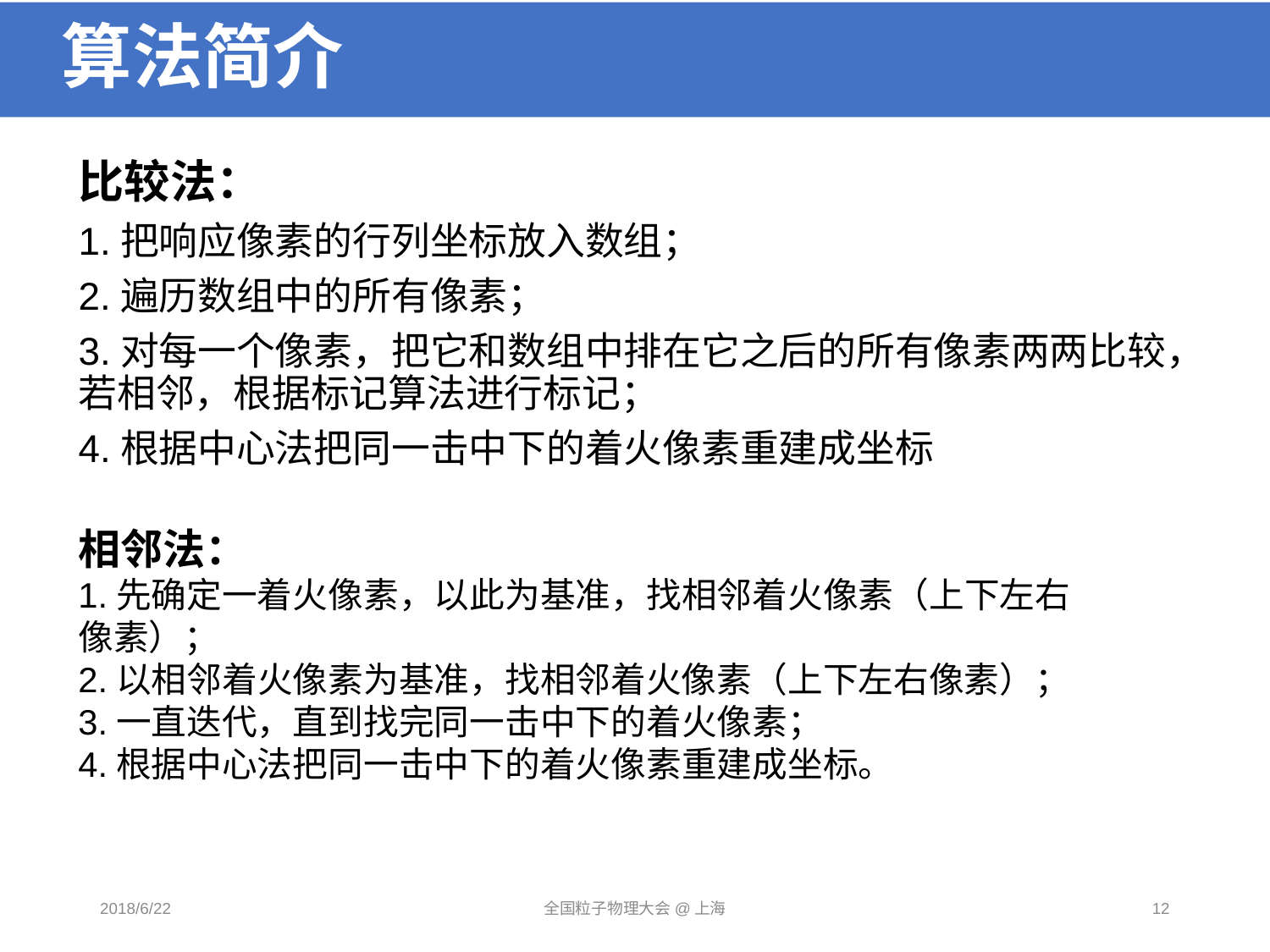

# 算法简介
比较法：
1.把响应像素的行列坐标放入数组；
2.遍历数组中的所有像素；
3.对每一个像素，把它和数组中排在它之后的所有像素两两比较，若相邻，根据标记算法进行标记；
4.根据中心法把同一击中下的着火像素重建成坐标
相邻法：
1.先确定一着火像素，以此为基准，找相邻着火像素（上下左右像素）；
2.以相邻着火像素为基准，找相邻着火像素（上下左右像素）；
3.一直迭代，直到找完同一击中下的着火像素；
4.根据中心法把同一击中下的着火像素重建成坐标。

2018/6/22
全国粒子物理大会@上海
12